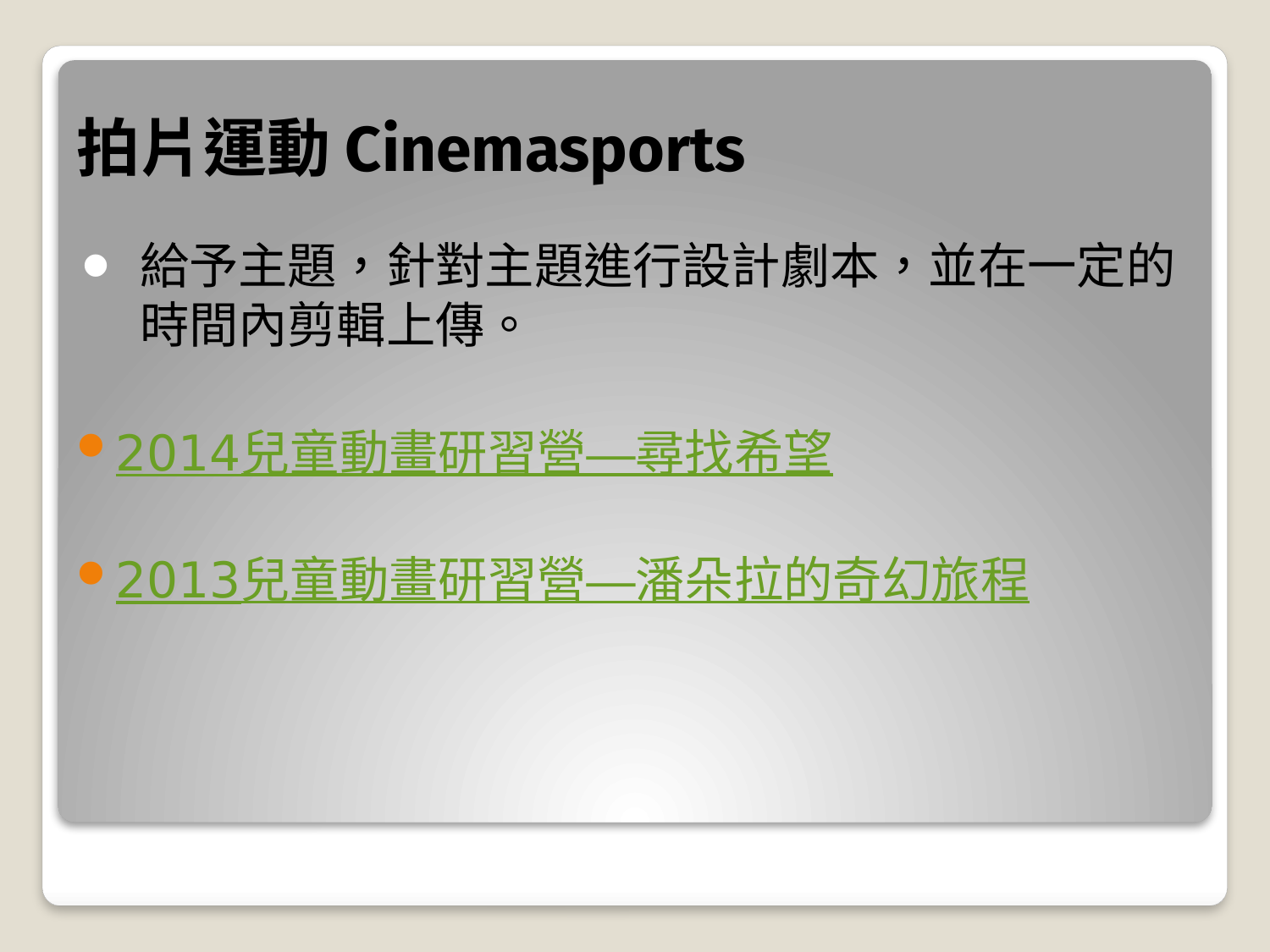

# 拍片運動Cinemasports
給予主題，針對主題進行設計劇本，並在一定的時間內剪輯上傳。

2014兒童動畫研習營—尋找希望

2013兒童動畫研習營—潘朵拉的奇幻旅程